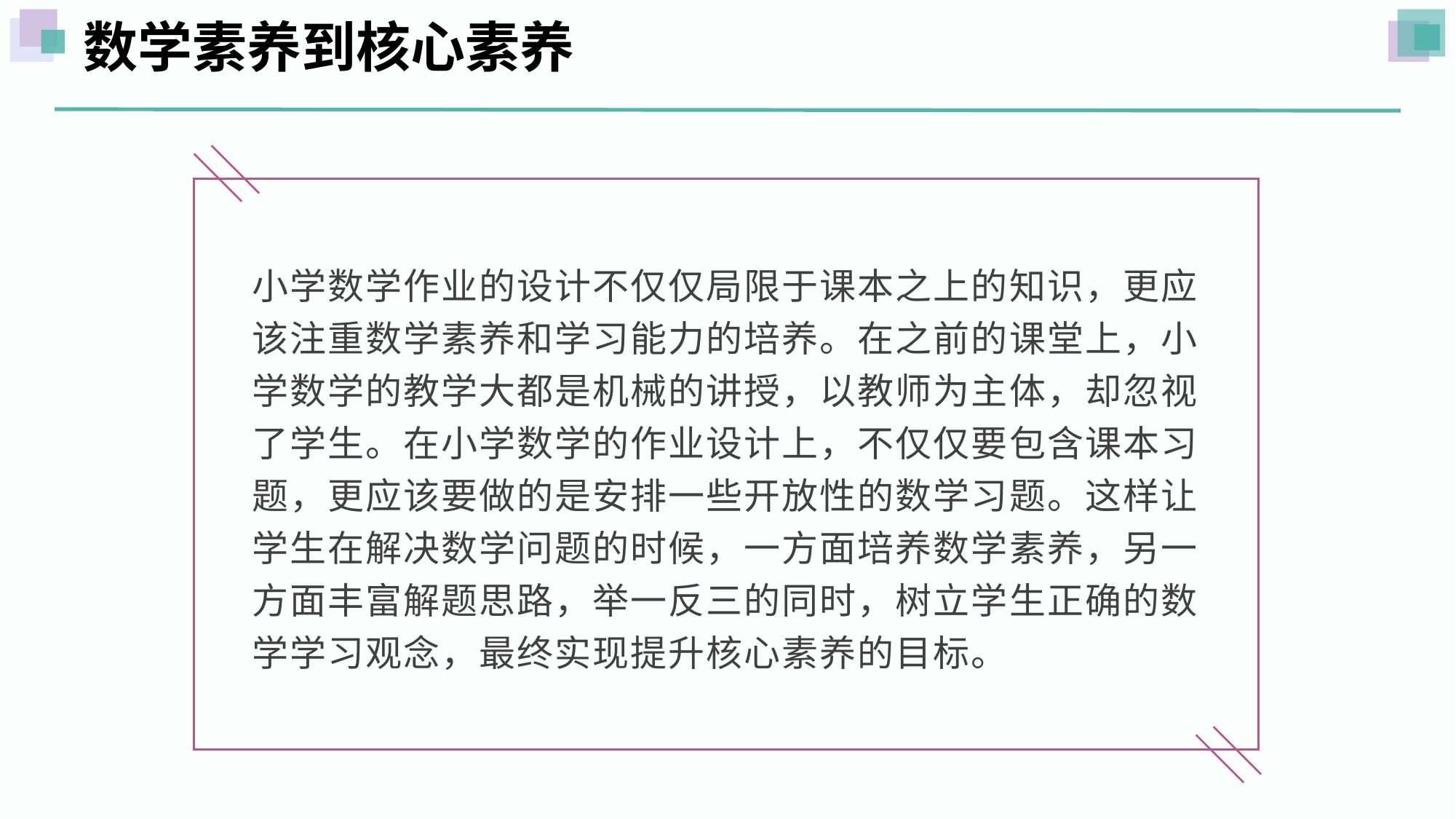

数学素养到核心素养

小学数学作业的设计不仅仅局限于课本之上的知识，更应该注重数学素养和学习能力的培养。在之前的课堂上，小学数学的教学大都是机械的讲授，以教师为主体，却忽视了学生。在小学数学的作业设计上，不仅仅要包含课本习题，更应该要做的是安排一些开放性的数学习题。这样让学生在解决数学问题的时候，一方面培养数学素养，另一方面丰富解题思路，举一反三的同时，树立学生正确的数学学习观念，最终实现提升核心素养的目标。